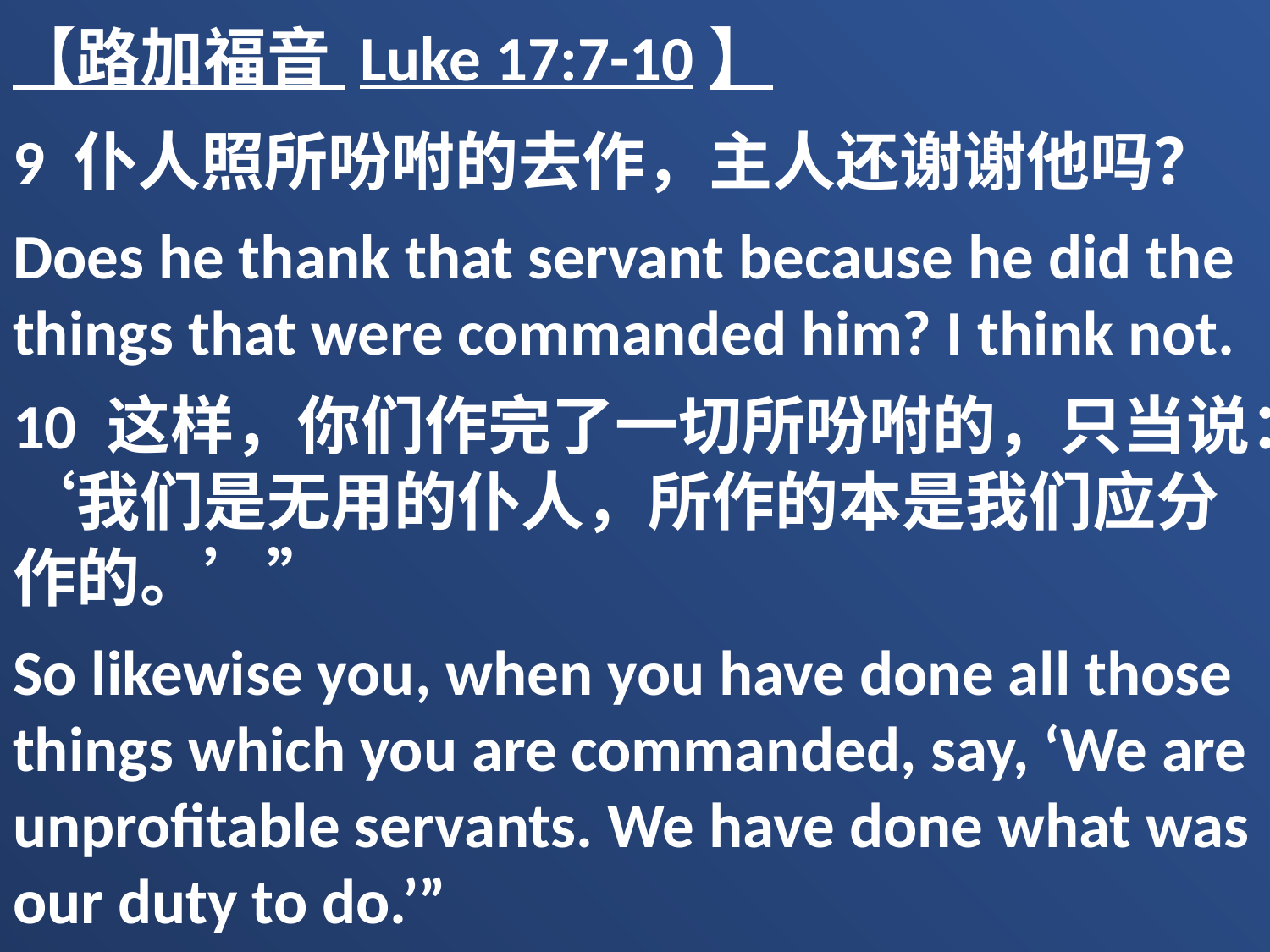

【路加福音 Luke 17:7-10】
9 仆人照所吩咐的去作，主人还谢谢他吗？
Does he thank that servant because he did the things that were commanded him? I think not.
10 这样，你们作完了一切所吩咐的，只当说：‘我们是无用的仆人，所作的本是我们应分作的。’”
So likewise you, when you have done all those things which you are commanded, say, ‘We are unprofitable servants. We have done what was our duty to do.’”